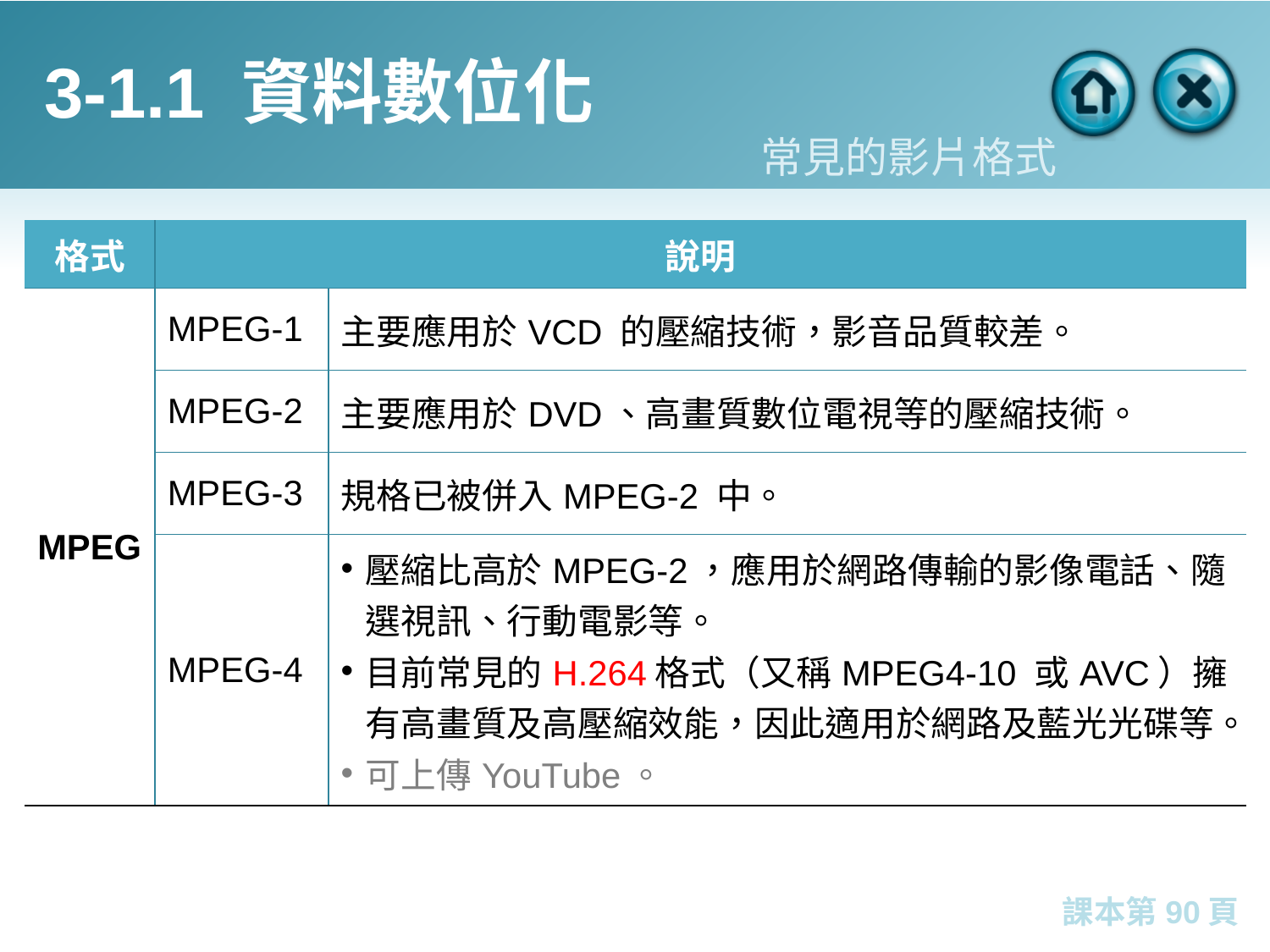

# 3-1.1 資料數位化
常見的影片格式
| 格式 | 說明 |  |
| --- | --- | --- |
| MPEG | MPEG-1 | 主要應用於VCD 的壓縮技術，影音品質較差。 |
|  | MPEG-2 | 主要應用於DVD、高畫質數位電視等的壓縮技術。 |
|  | MPEG-3 | 規格已被併入MPEG-2 中。 |
|  | MPEG-4 | 壓縮比高於MPEG-2，應用於網路傳輸的影像電話、隨選視訊、行動電影等。 目前常見的H.264格式（又稱MPEG4-10 或AVC）擁有高畫質及高壓縮效能，因此適用於網路及藍光光碟等。 可上傳YouTube。 |
課本第90頁